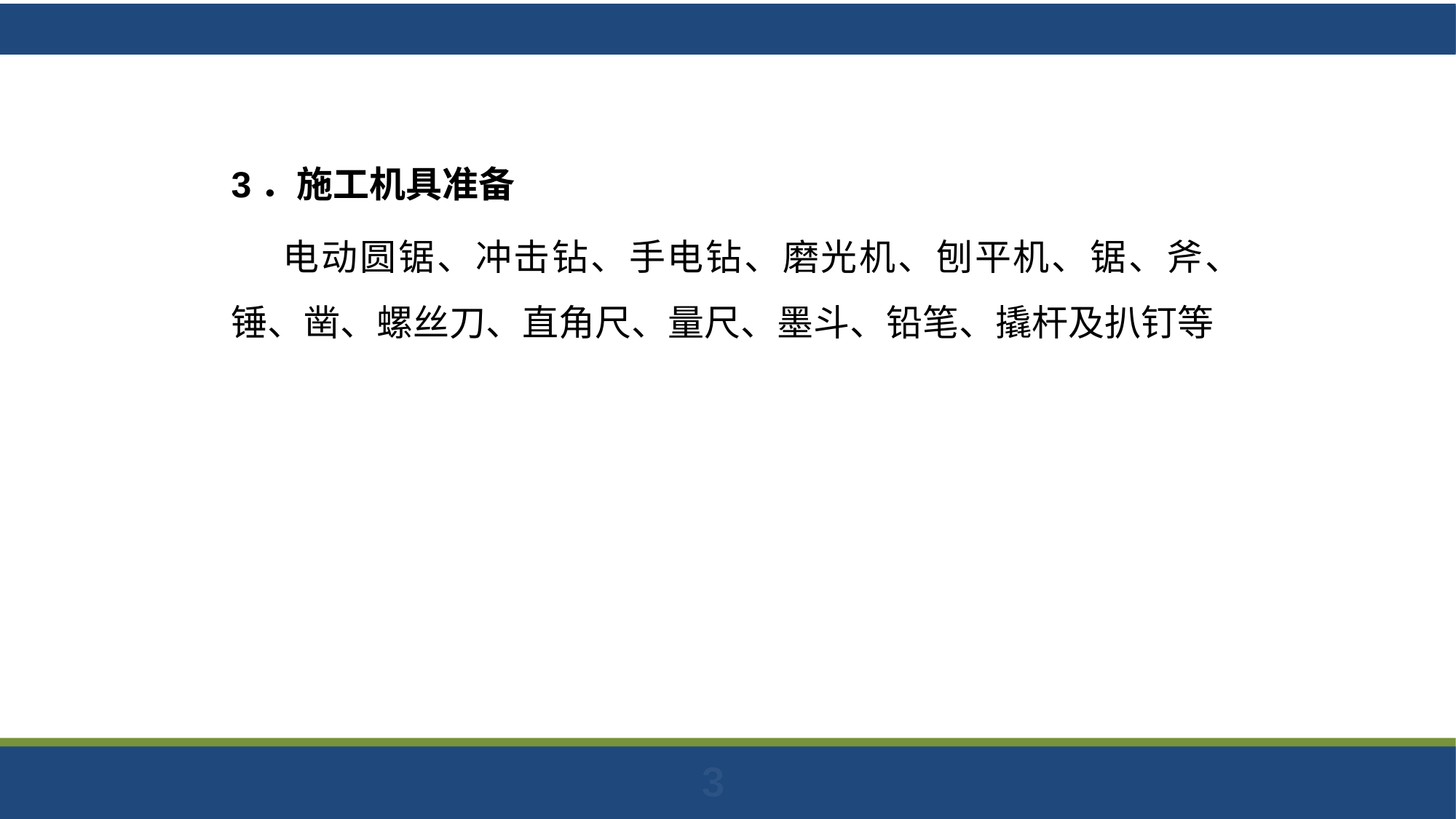

3．施工机具准备
    电动圆锯、冲击钻、手电钻、磨光机、刨平机、锯、斧、锤、凿、螺丝刀、直角尺、量尺、墨斗、铅笔、撬杆及扒钉等

3